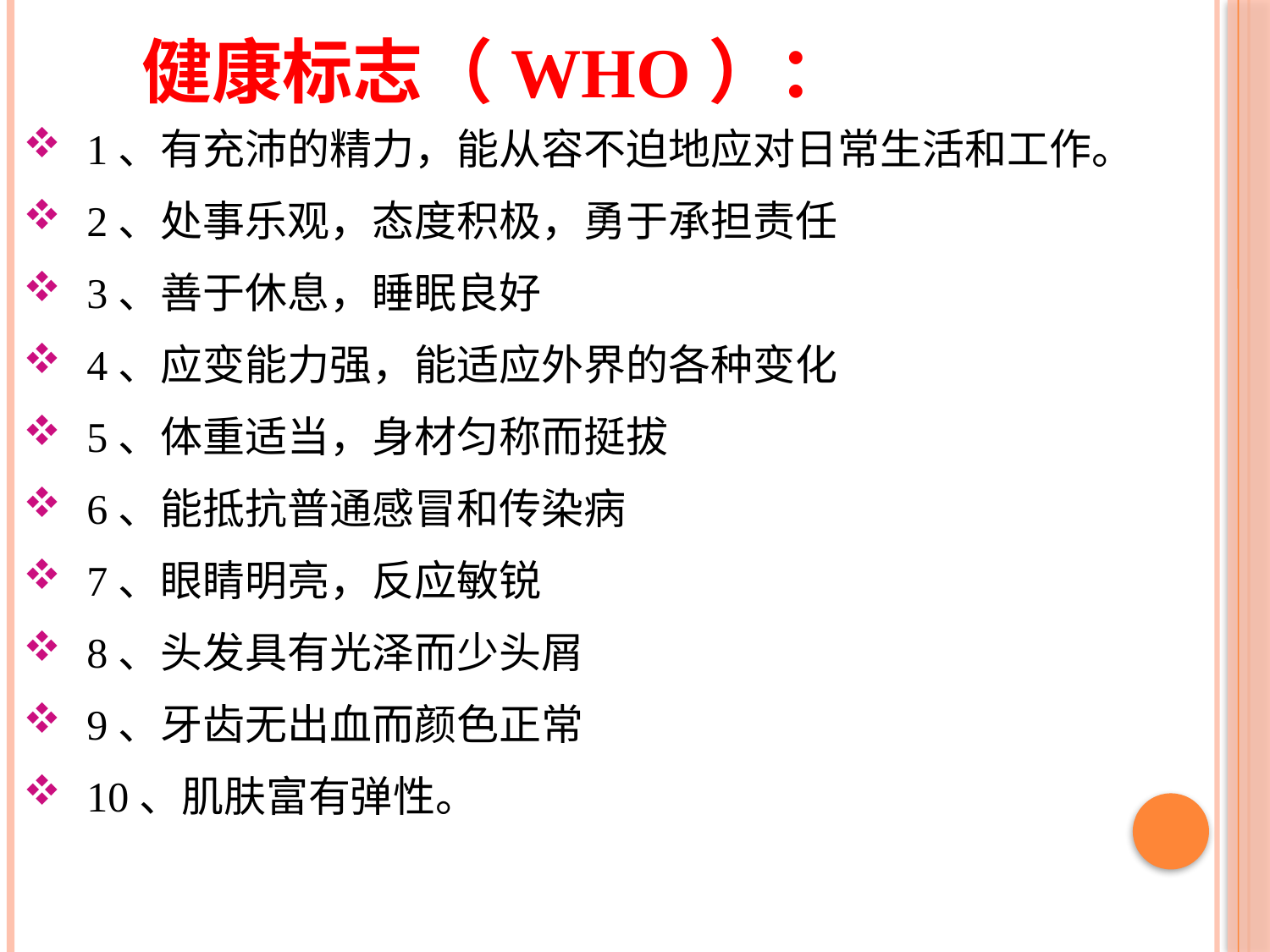

健康标志（WHO）：
1、有充沛的精力，能从容不迫地应对日常生活和工作。
2、处事乐观，态度积极，勇于承担责任
3、善于休息，睡眠良好
4、应变能力强，能适应外界的各种变化
5、体重适当，身材匀称而挺拔
6、能抵抗普通感冒和传染病
7、眼睛明亮，反应敏锐
8、头发具有光泽而少头屑
9、牙齿无出血而颜色正常
10、肌肤富有弹性。